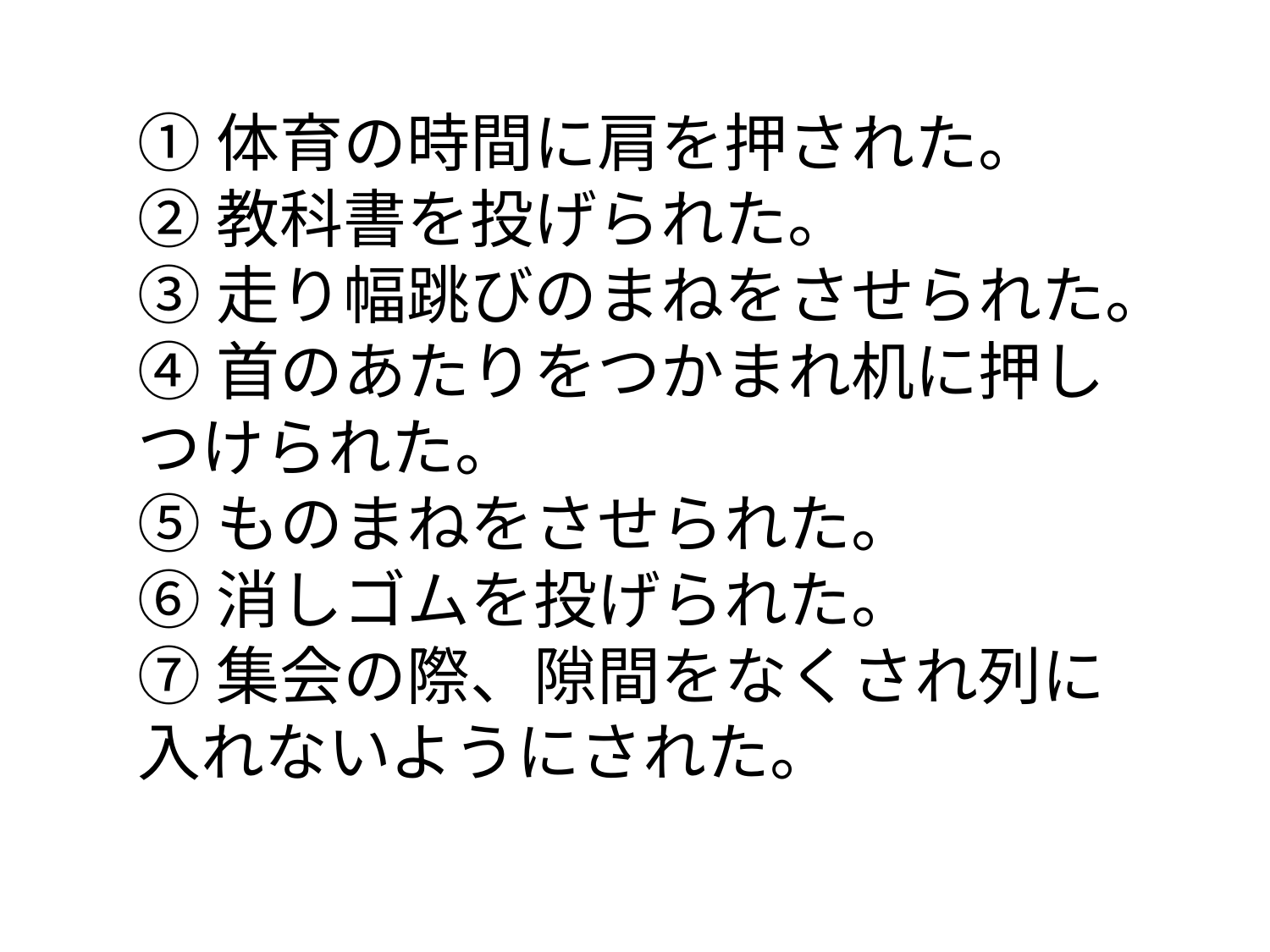

①体育の時間に肩を押された。
②教科書を投げられた。
③走り幅跳びのまねをさせられた。
④首のあたりをつかまれ机に押しつけられた。
⑤ものまねをさせられた。
⑥消しゴムを投げられた。
⑦集会の際、隙間をなくされ列に入れないようにされた。